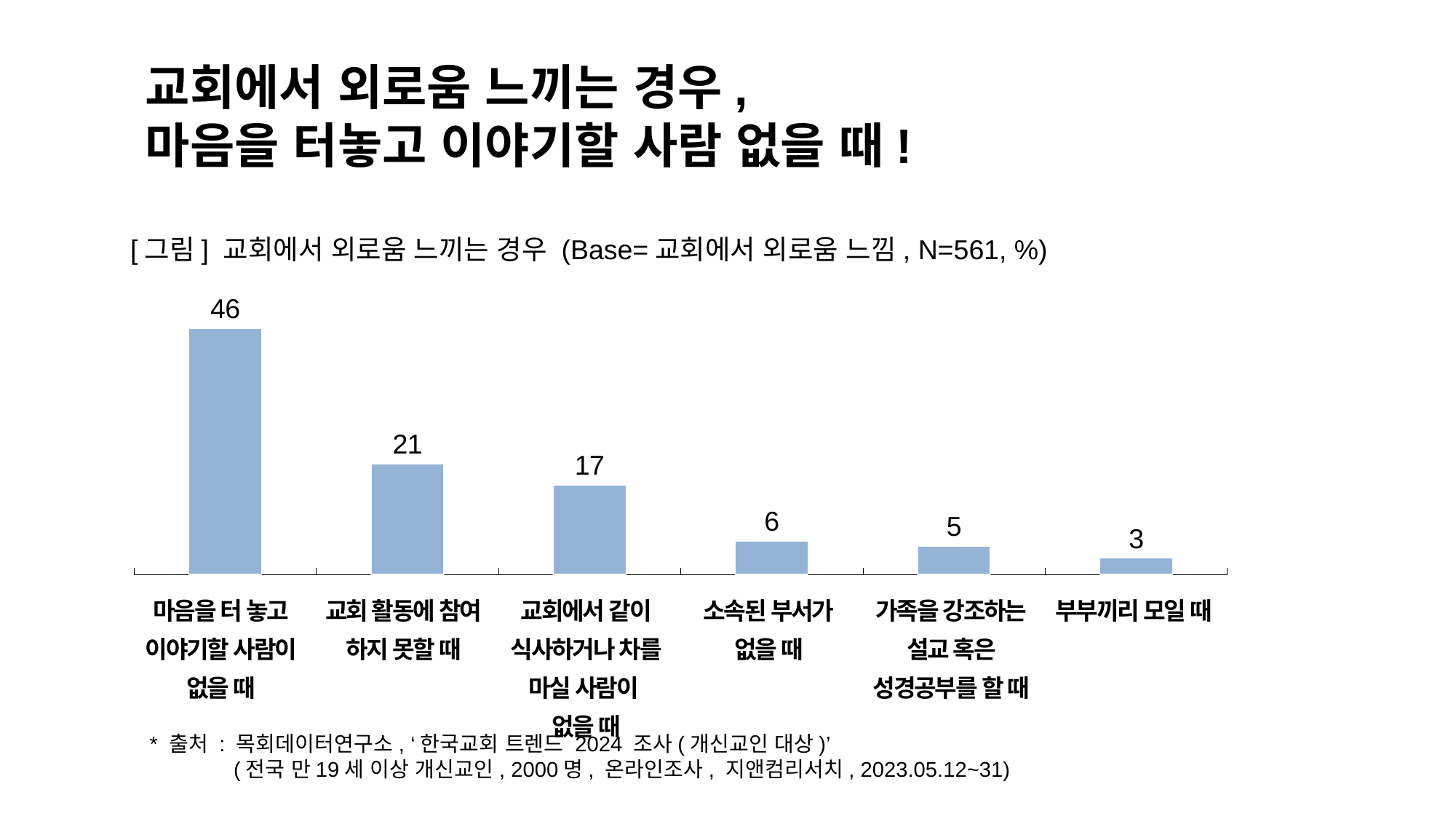

교회에서 외로움 느끼는 경우,
마음을 터놓고 이야기할 사람 없을 때!
[그림] 교회에서 외로움 느끼는 경우 (Base=교회에서 외로움 느낌, N=561, %)

### Chart

| Category | 개신교인 |
|---|---|
| 마음을 터 놓고 이야기할 사람이 없을 때 | 교회 활동에 참여 하지 못할 때 | 교회에서 같이 식사하거나 차를 마실 사람이 없을 때 | 소속된 부서가 없을 때 | 가족을 강조하는 설교 혹은 성경공부를 할 때 | 부부끼리 모일 때 |
| --- | --- | --- | --- | --- | --- |
* 출처 : 목회데이터연구소, ‘한국교회 트렌드 2024 조사(개신교인 대상)’
              (전국 만19세 이상 개신교인, 2000명, 온라인조사, 지앤컴리서치, 2023.05.12~31)